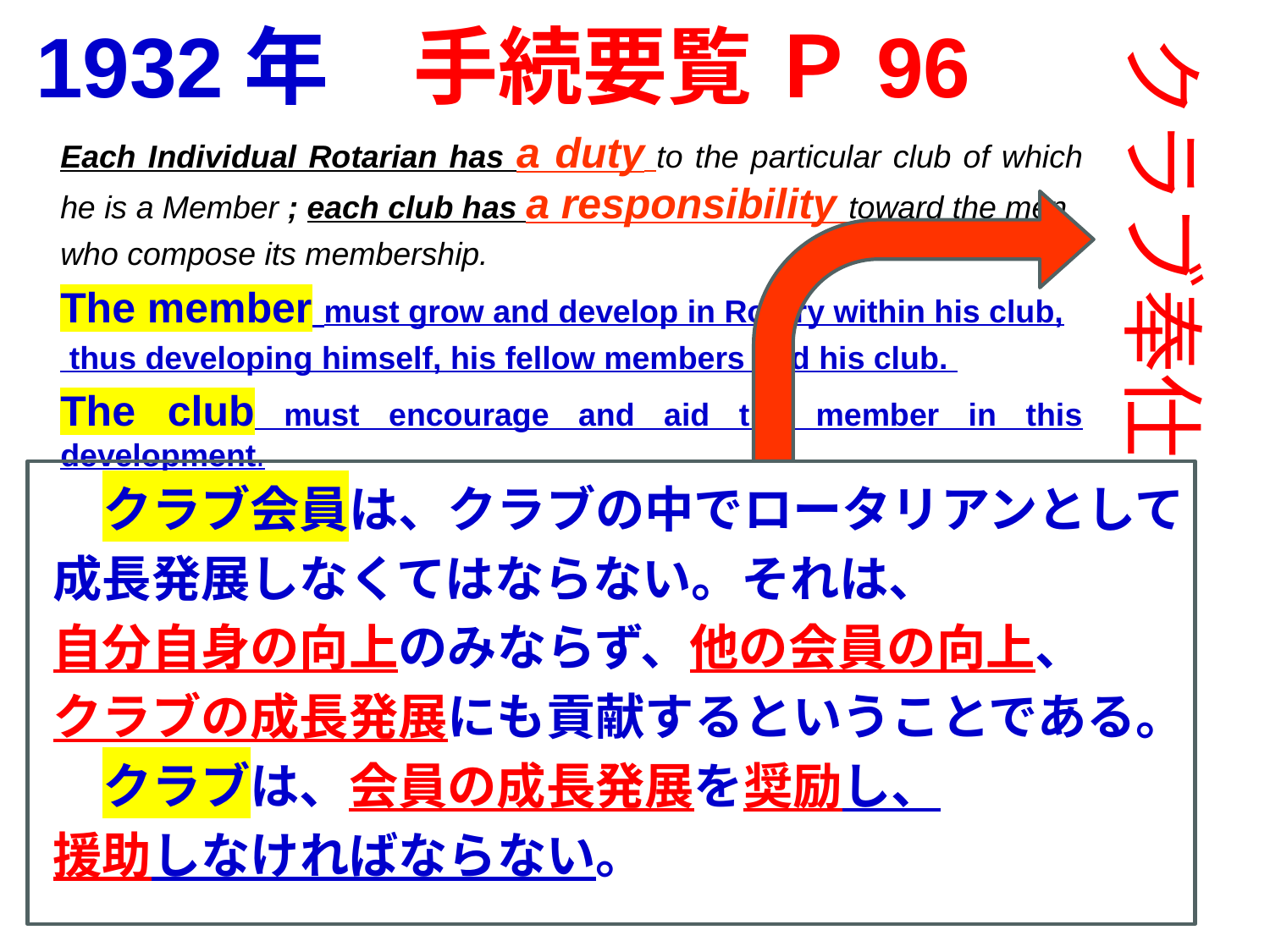

1932年　手続要覧 Ｐ96
クラブ奉仕
Each Individual Rotarian has a duty to the particular club of which he is a Member ; each club has a responsibility toward the men
who compose its membership.
The member must grow and develop in Rotary within his club,
 thus developing himself, his fellow members and his club.
The club must encourage and aid the member in this development.

　クラブ会員は、クラブの中でロータリアンとして
成長発展しなくてはならない。それは、
自分自身の向上のみならず、他の会員の向上、
クラブの成長発展にも貢献するということである。
　クラブは、会員の成長発展を奨励し、
援助しなければならない。